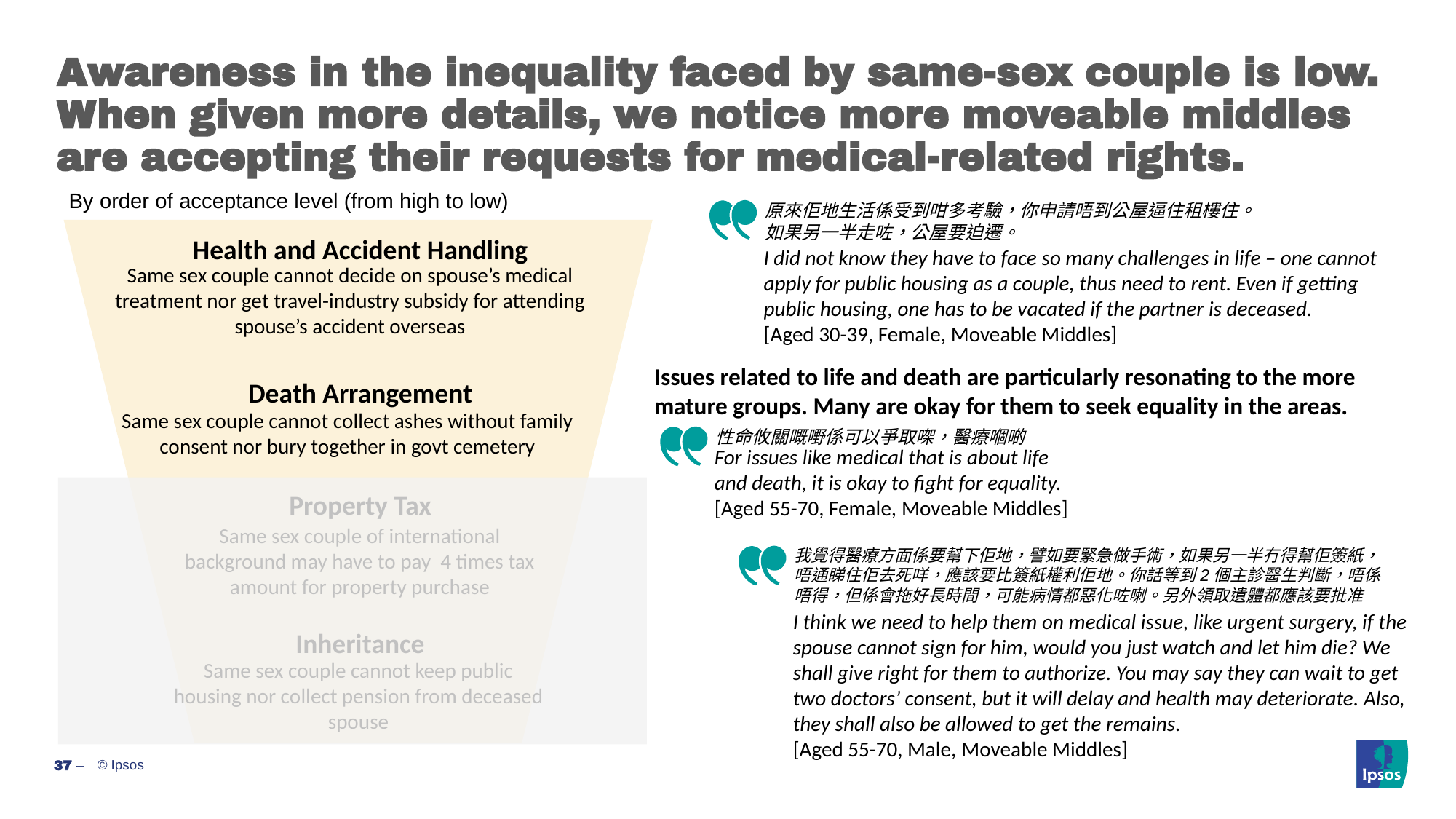

# Awareness in the inequality faced by same-sex couple is low. When given more details, we notice more moveable middles are accepting their requests for medical-related rights.
By order of acceptance level (from high to low)
原來佢地生活係受到咁多考驗，你申請唔到公屋逼住租樓住。如果另一半走咗，公屋要迫遷。

Health and Accident Handling
I did not know they have to face so many challenges in life – one cannot apply for public housing as a couple, thus need to rent. Even if getting public housing, one has to be vacated if the partner is deceased.
[Aged 30-39, Female, Moveable Middles]
Same sex couple cannot decide on spouse’s medical treatment nor get travel-industry subsidy for attending spouse’s accident overseas

Issues related to life and death are particularly resonating to the more mature groups. Many are okay for them to seek equality in the areas.
Death Arrangement
Same sex couple cannot collect ashes without family consent nor bury together in govt cemetery
性命攸關嘅嘢係可以爭取㗎，醫療嗰啲

For issues like medical that is about life and death, it is okay to fight for equality.
[Aged 55-70, Female, Moveable Middles]

Property Tax
Same sex couple of international background may have to pay  4 times tax amount for property purchase
我覺得醫療方面係要幫下佢地，譬如要緊急做手術，如果另一半冇得幫佢簽紙，唔通睇住佢去死咩，應該要比簽紙權利佢地。你話等到2個主診醫生判斷，唔係唔得，但係會拖好長時間，可能病情都惡化咗喇。另外領取遺體都應該要批准

I think we need to help them on medical issue, like urgent surgery, if the spouse cannot sign for him, would you just watch and let him die? We shall give right for them to authorize. You may say they can wait to get two doctors’ consent, but it will delay and health may deteriorate. Also, they shall also be allowed to get the remains.
[Aged 55-70, Male, Moveable Middles]
Inheritance
Same sex couple cannot keep public housing nor collect pension from deceased spouse
37 ‒